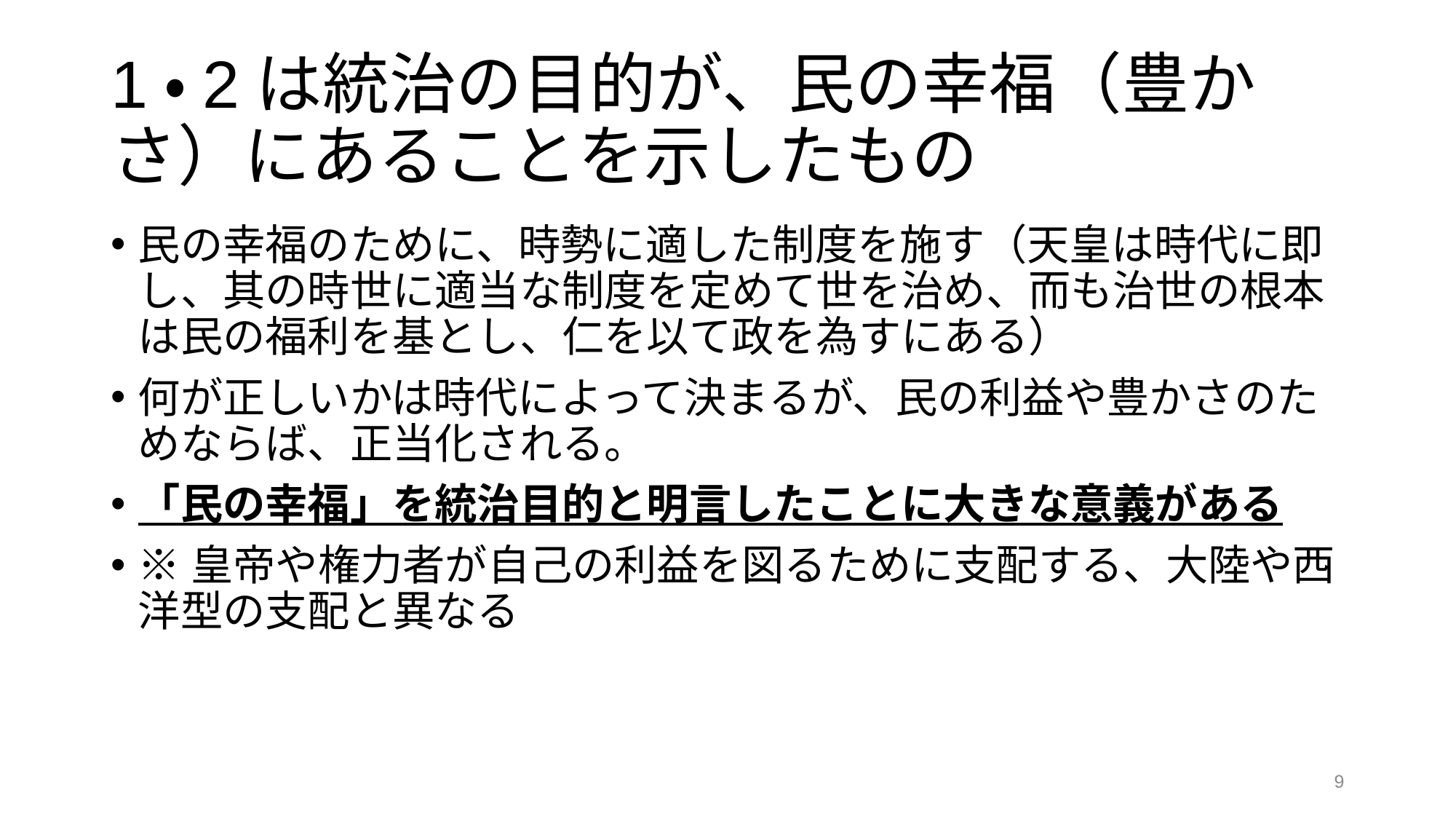

# 1・2は統治の目的が、民の幸福（豊かさ）にあることを示したもの
民の幸福のために、時勢に適した制度を施す（天皇は時代に即し、其の時世に適当な制度を定めて世を治め、而も治世の根本は民の福利を基とし、仁を以て政を為すにある）
何が正しいかは時代によって決まるが、民の利益や豊かさのためならば、正当化される。
「民の幸福」を統治目的と明言したことに大きな意義がある
※皇帝や権力者が自己の利益を図るために支配する、大陸や西洋型の支配と異なる

9